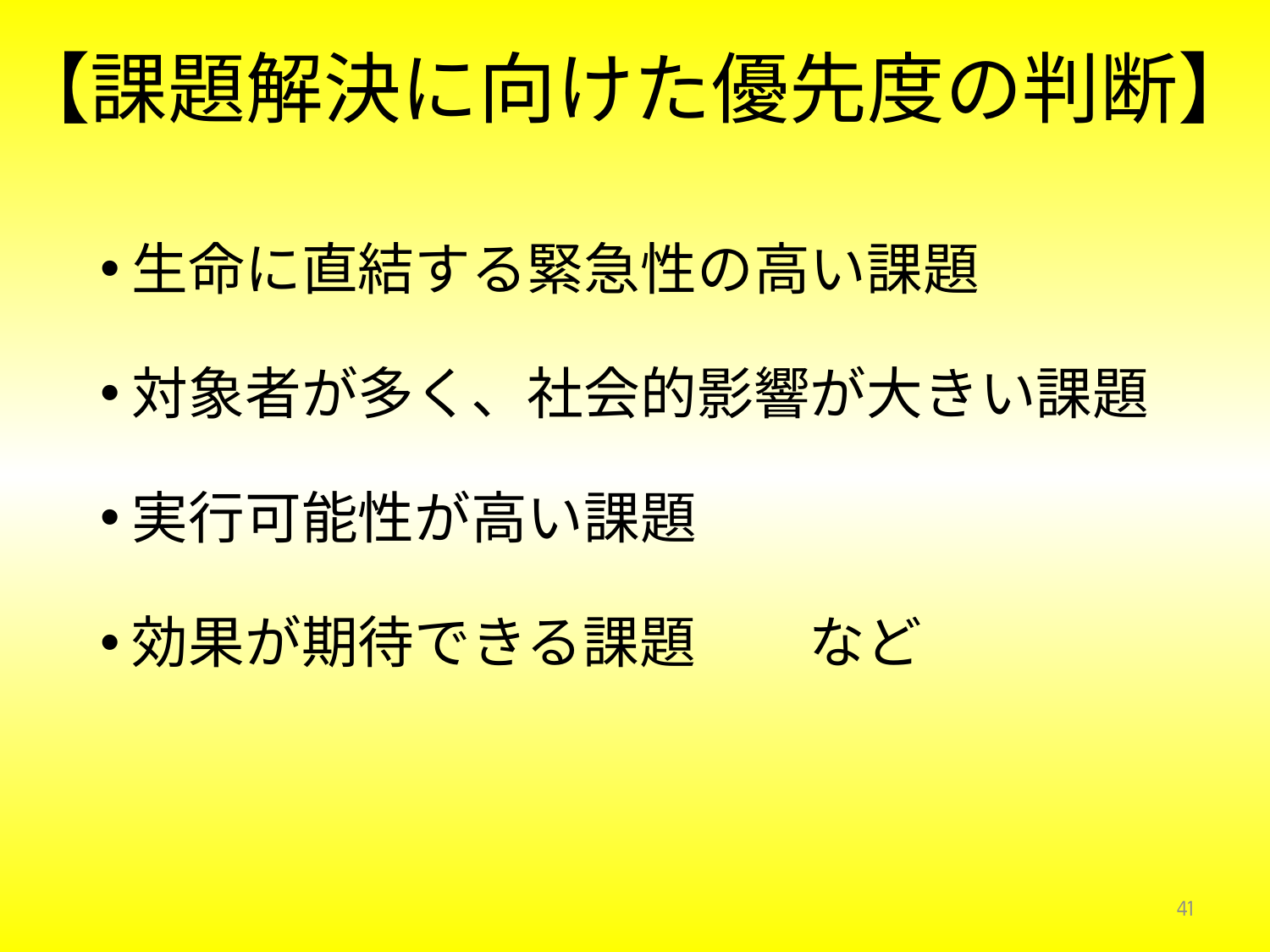

# 【課題解決に向けた優先度の判断】
生命に直結する緊急性の高い課題
対象者が多く、社会的影響が大きい課題
実行可能性が高い課題
効果が期待できる課題　　など
41